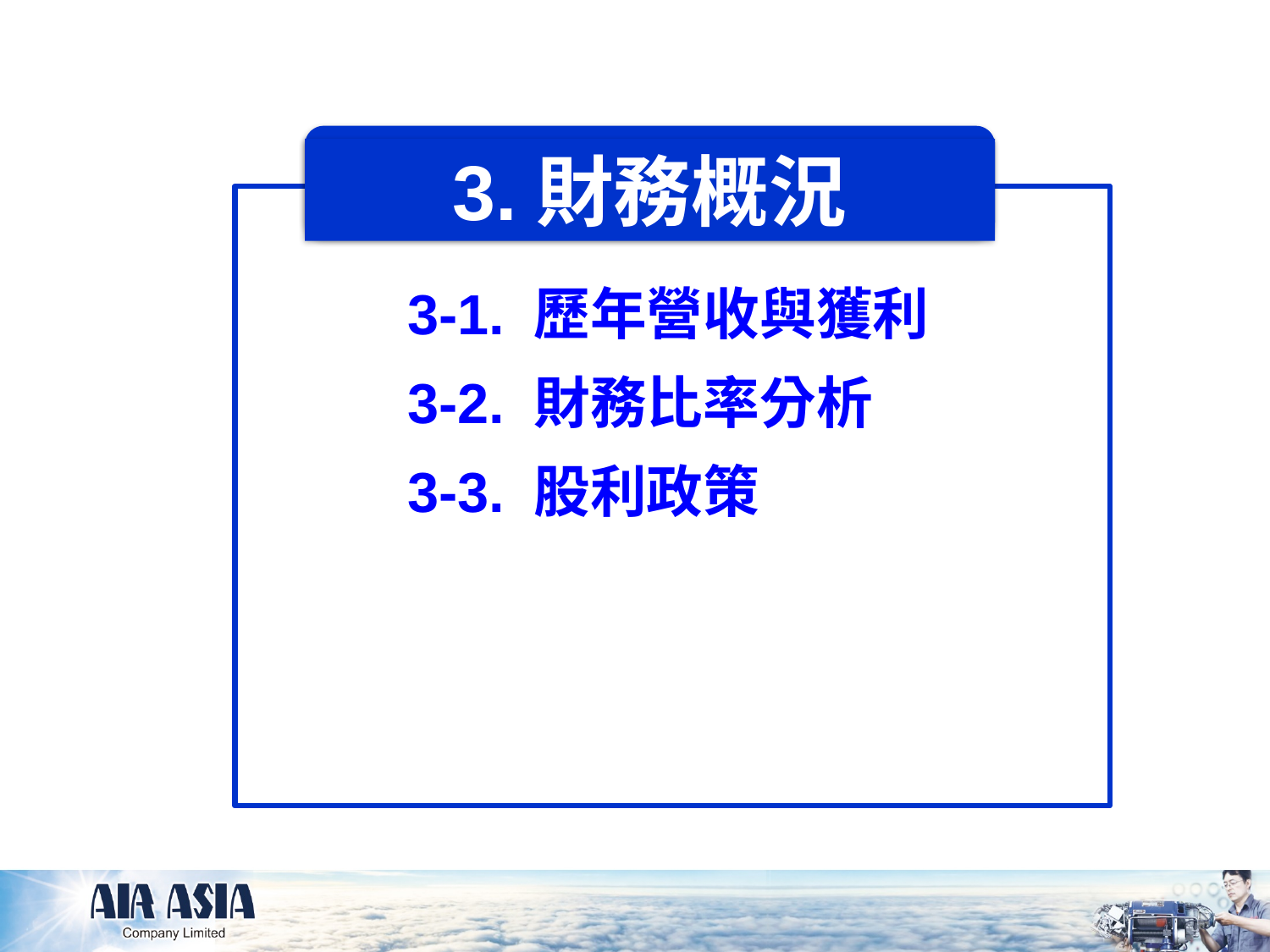

3.財務概況

1-1. 公司簡介
1-2. 公司沿革
1-3. 公司組織
1-4. 董監結構
1-5. 經營理念
3-1. 歷年營收與獲利
3-2. 財務比率分析
3-3. 股利政策